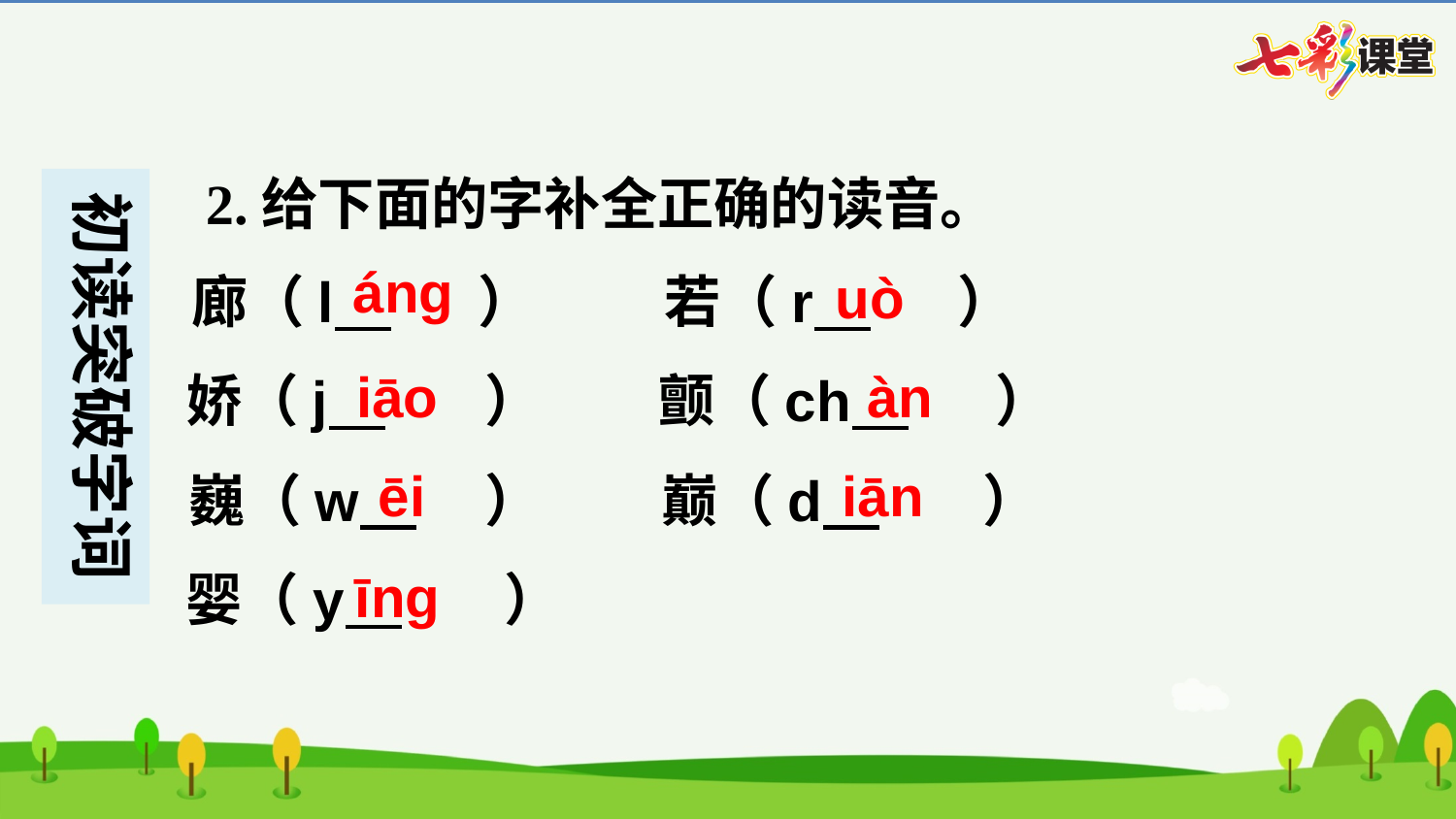

2.给下面的字补全正确的读音。
áng
uò
廊（l 　án）	若（r 　uò）
iāo
àn
娇（j 　iāo）	颤（ch 　àn）
ēi
iān
巍（w 　ēi）	巅（d 　iān）
īng
婴（y 　īng）